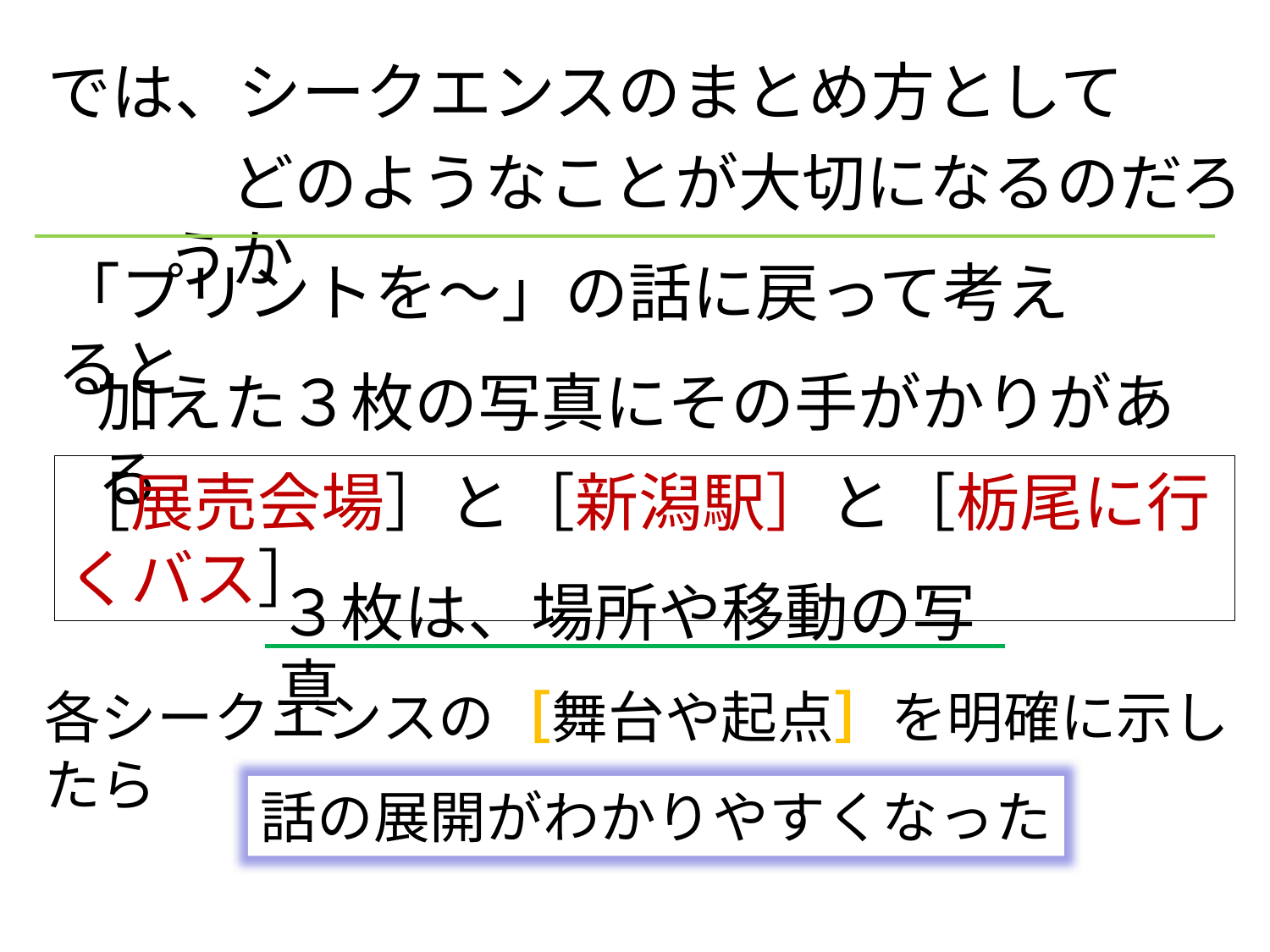

では、シークエンスのまとめ方として
　どのようなことが大切になるのだろうか
「プリントを～」の話に戻って考えると
加えた３枚の写真にその手がかりがある
［展売会場］と［新潟駅］と［栃尾に行くバス］
３枚は、場所や移動の写真
各シークエンスの［舞台や起点］を明確に示したら
話の展開がわかりやすくなった